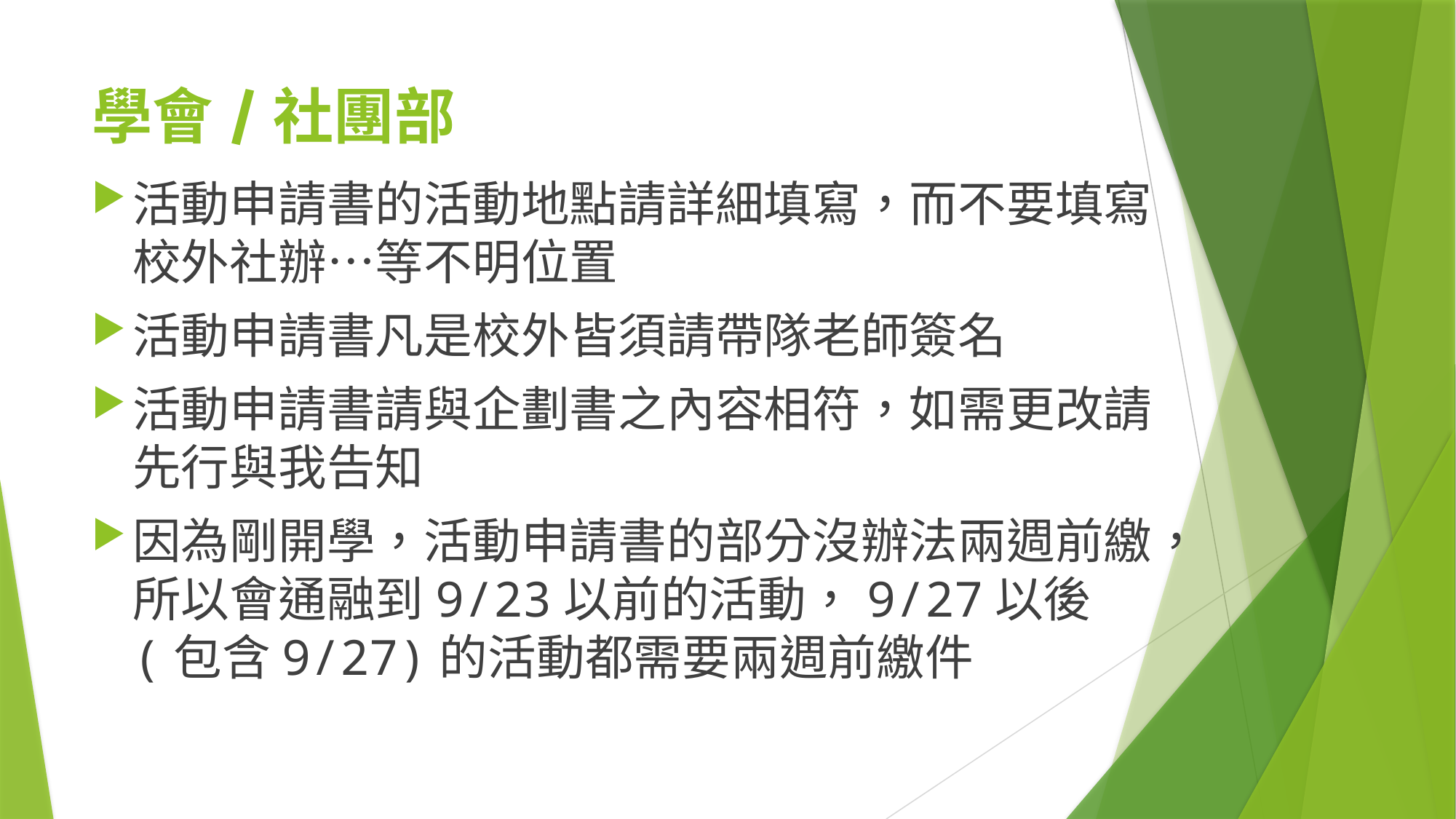

# 學會/社團部
活動申請書的活動地點請詳細填寫，而不要填寫校外社辦…等不明位置
活動申請書凡是校外皆須請帶隊老師簽名
活動申請書請與企劃書之內容相符，如需更改請先行與我告知
因為剛開學，活動申請書的部分沒辦法兩週前繳，所以會通融到9/23以前的活動，9/27以後(包含9/27)的活動都需要兩週前繳件